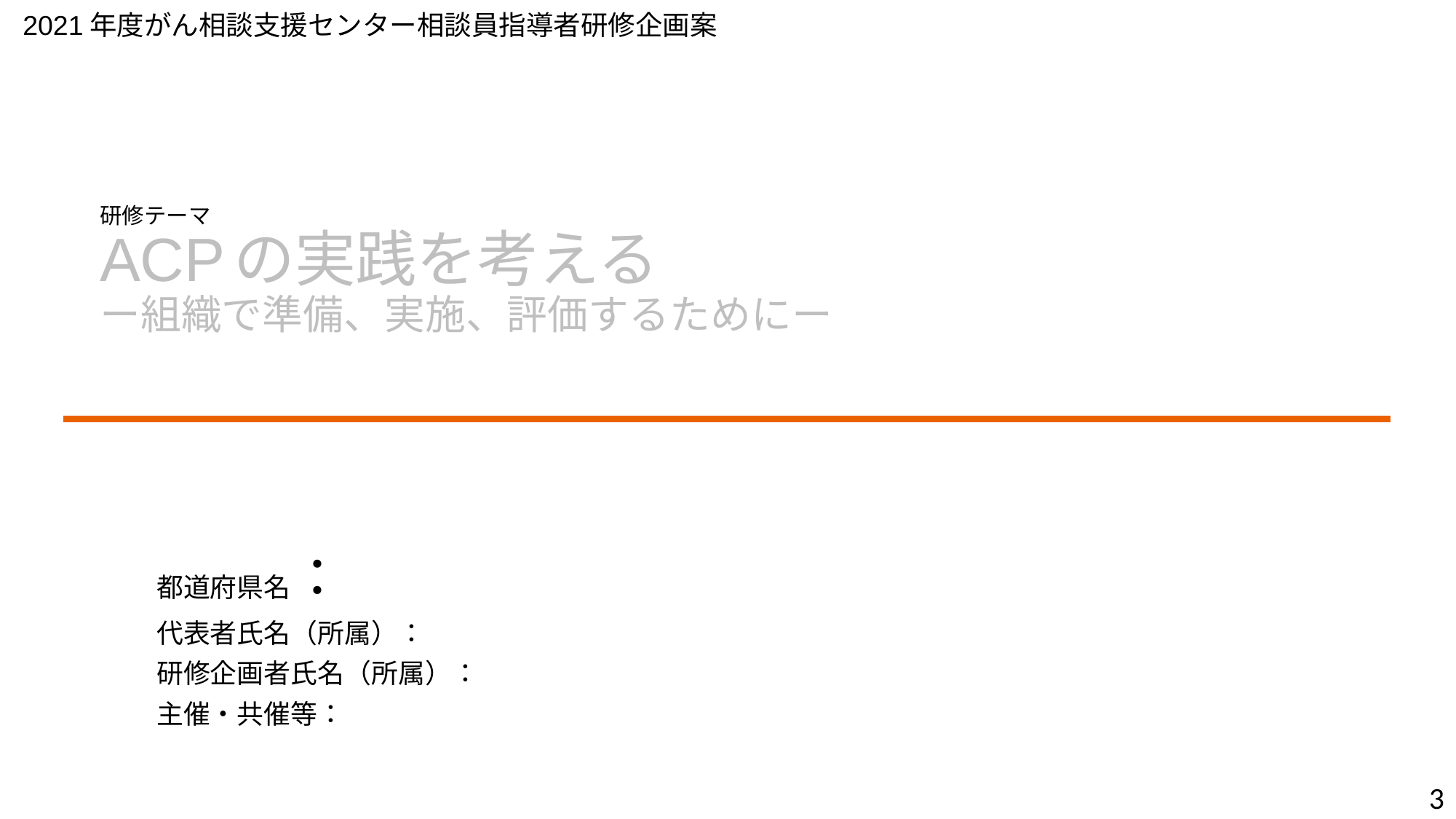

2021年度がん相談支援センター相談員指導者研修企画案
# 研修テーマ ACPの実践を考える ー組織で準備、実施、評価するためにー

都道府県名：
代表者氏名（所属）：
研修企画者氏名（所属）：
主催・共催等：
3